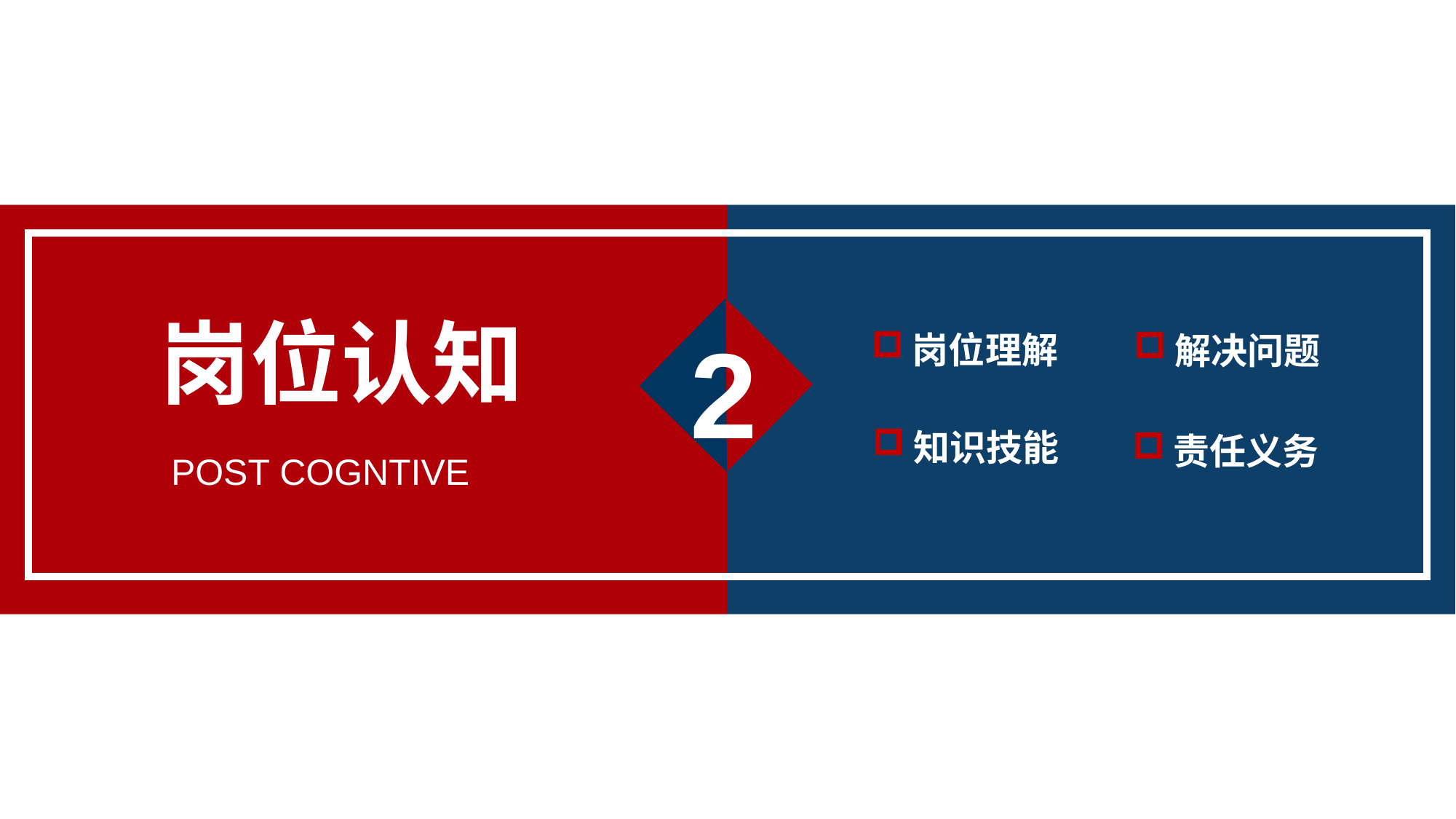

岗位认知
2

解决问题
岗位理解
知识技能
责任义务
POST COGNTIVE